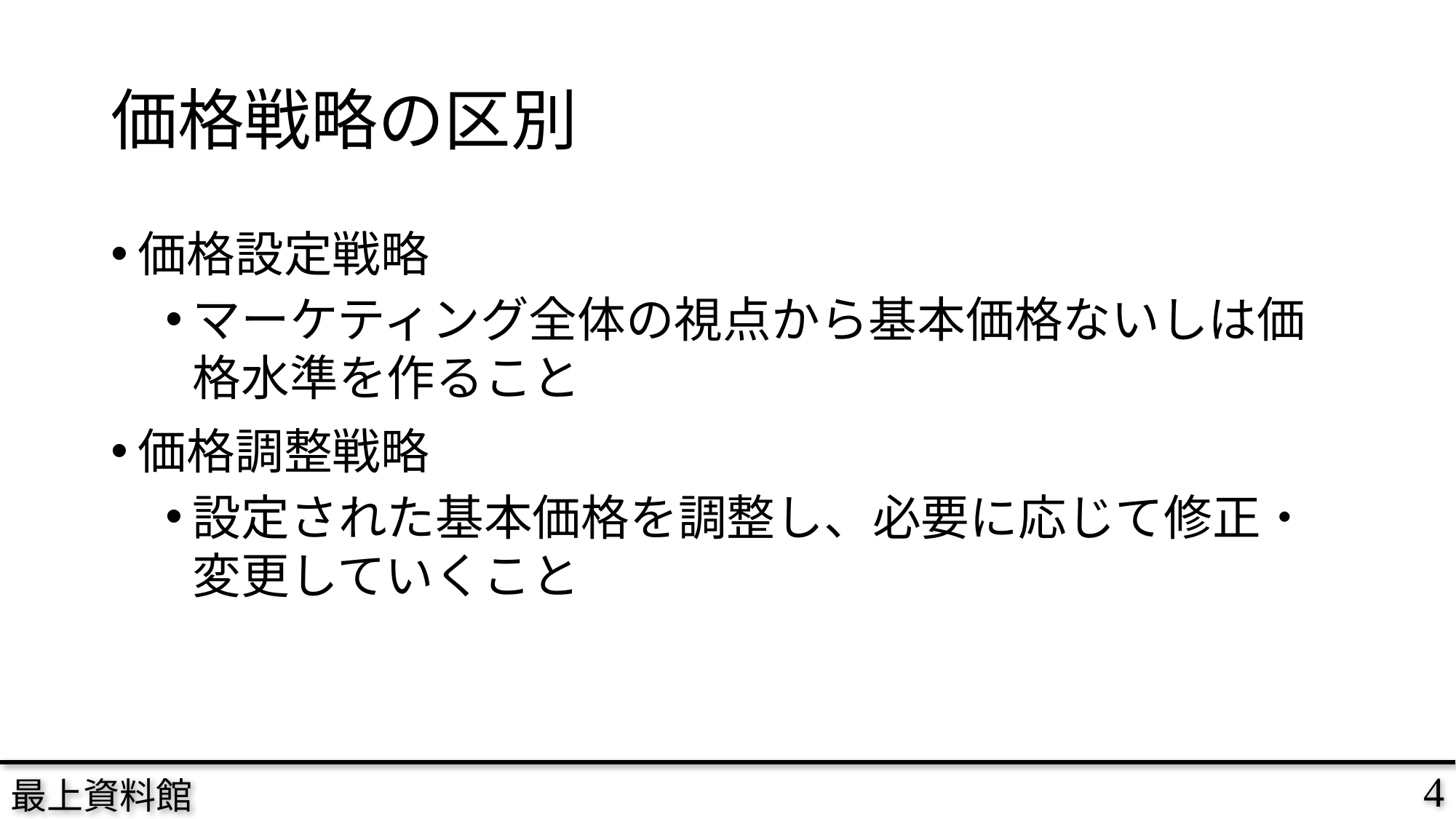

# 価格戦略の区別
価格設定戦略
マーケティング全体の視点から基本価格ないしは価格水準を作ること
価格調整戦略
設定された基本価格を調整し、必要に応じて修正・変更していくこと